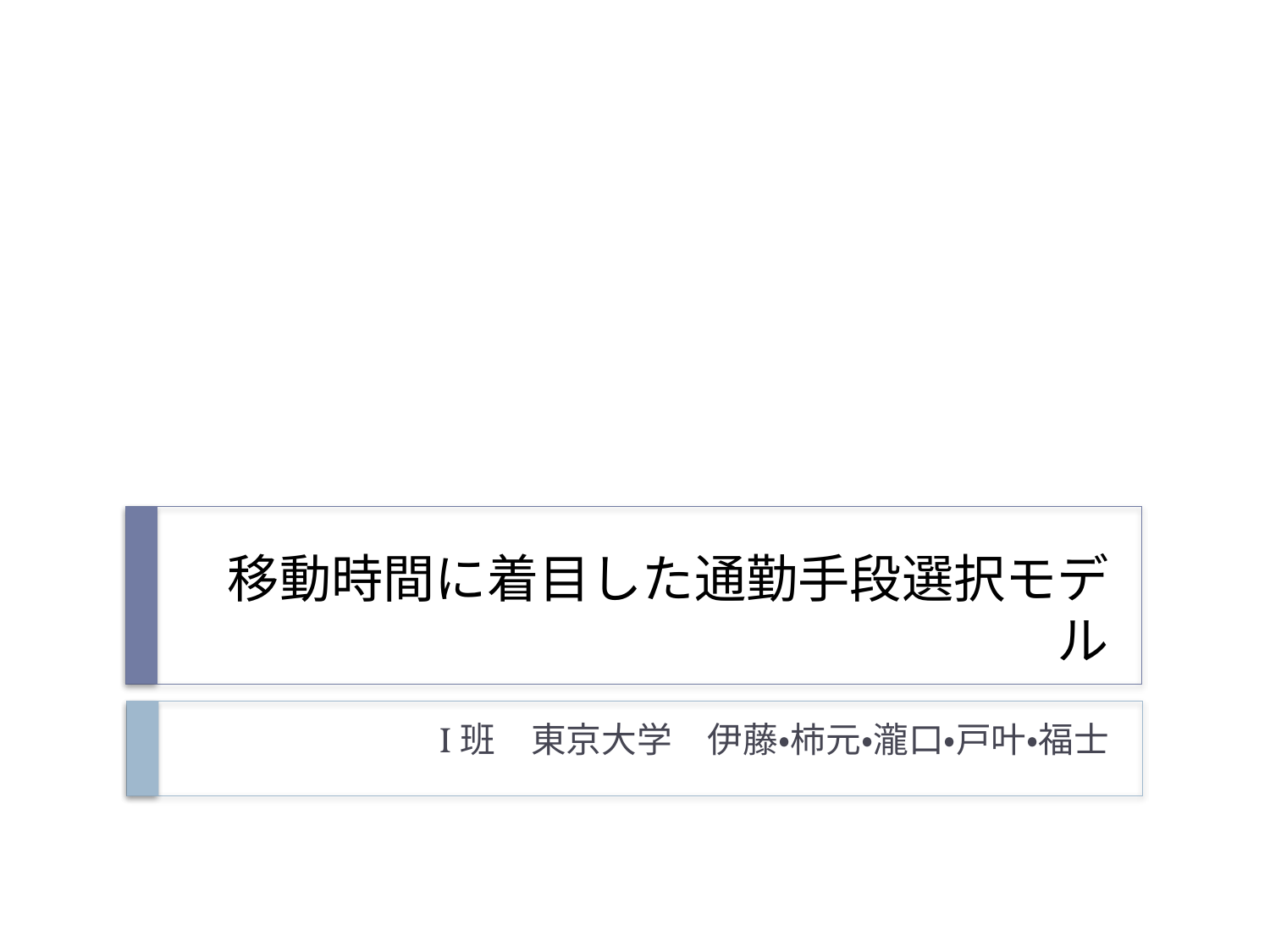

# 移動時間に着目した通勤手段選択モデル
I班　東京大学　伊藤・柿元・瀧口・戸叶・福士